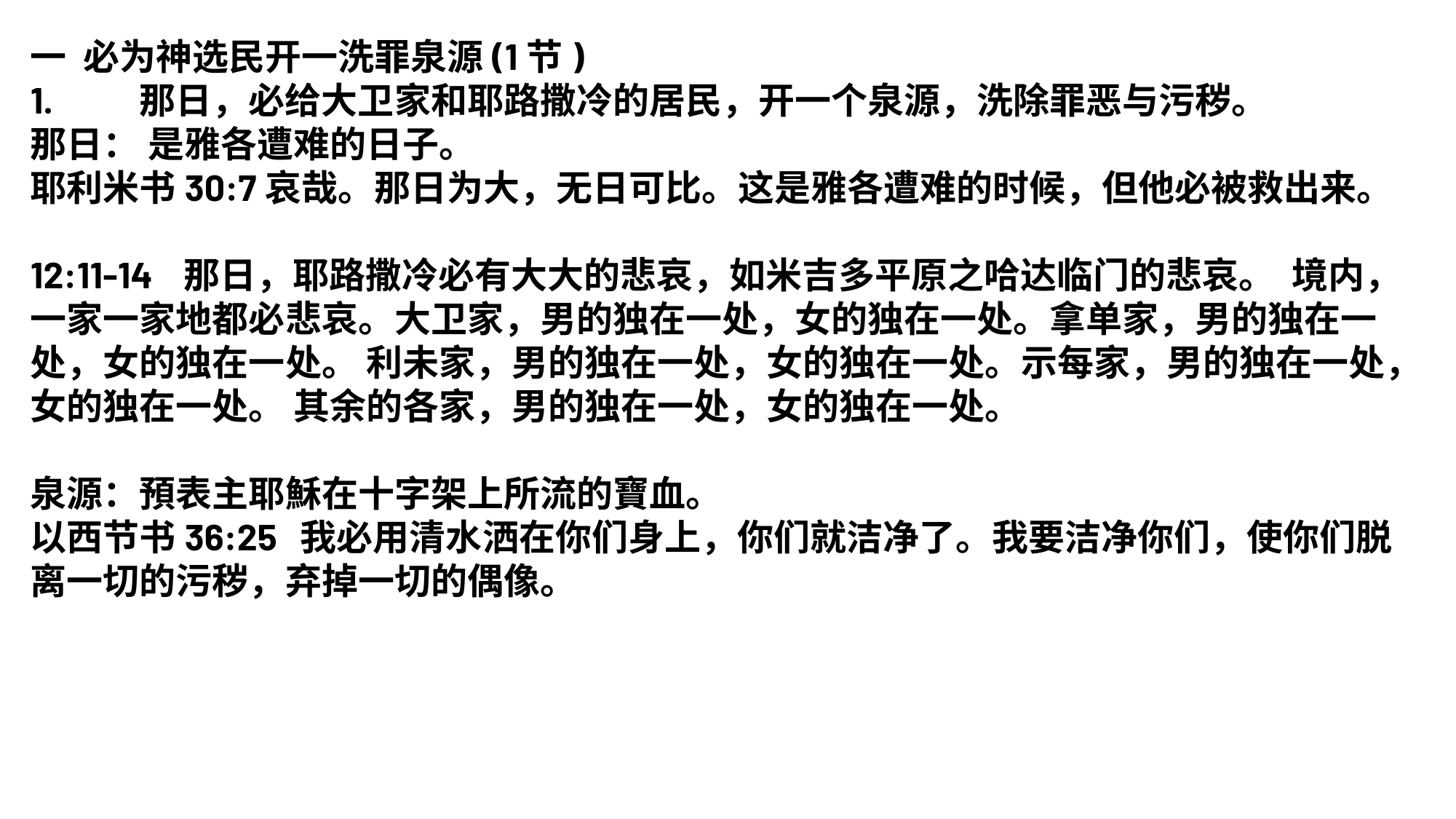

一  必为神选民开一洗罪泉源(1节)
1.	那日，必给大卫家和耶路撒冷的居民，开一个泉源，洗除罪恶与污秽。
那日： 是雅各遭难的日子。
耶利米书30:7哀哉。那日为大，无日可比。这是雅各遭难的时候，但他必被救出来。

12:11-14   那日，耶路撒冷必有大大的悲哀，如米吉多平原之哈达临门的悲哀。  境内，一家一家地都必悲哀。大卫家，男的独在一处，女的独在一处。拿单家，男的独在一处，女的独在一处。 利未家，男的独在一处，女的独在一处。示每家，男的独在一处，女的独在一处。 其余的各家，男的独在一处，女的独在一处。

泉源：預表主耶穌在十字架上所流的寶血。
以西节书36:25  我必用清水洒在你们身上，你们就洁净了。我要洁净你们，使你们脱离一切的污秽，弃掉一切的偶像。